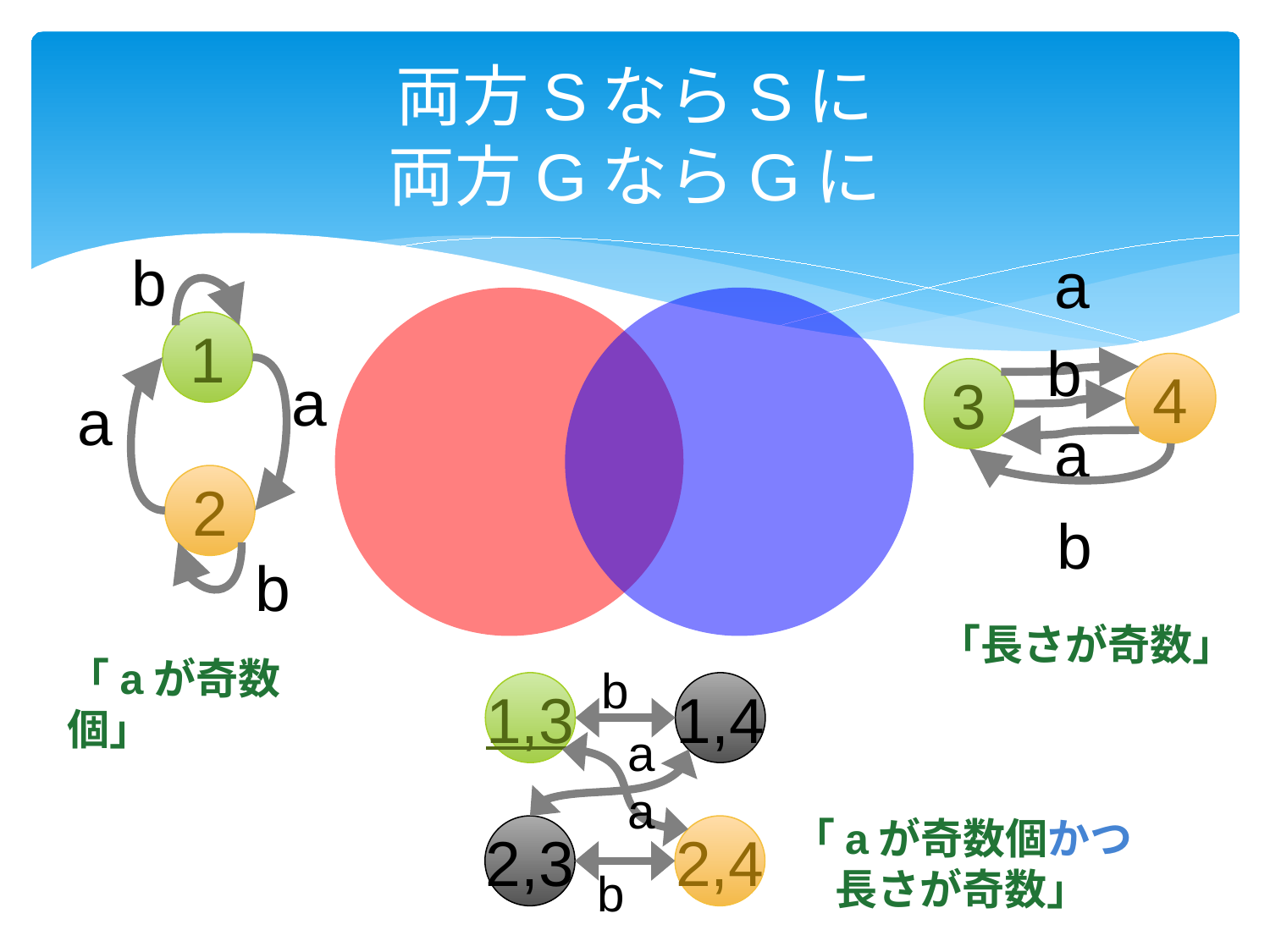

# 両方SならSに 両方GならGに
b
a

1
b
4
a
3
a
a
2
b
b
「長さが奇数」
「aが奇数個」
b
1,3
1,4
a
a
「aが奇数個かつ
　長さが奇数」
2,3
2,4
b